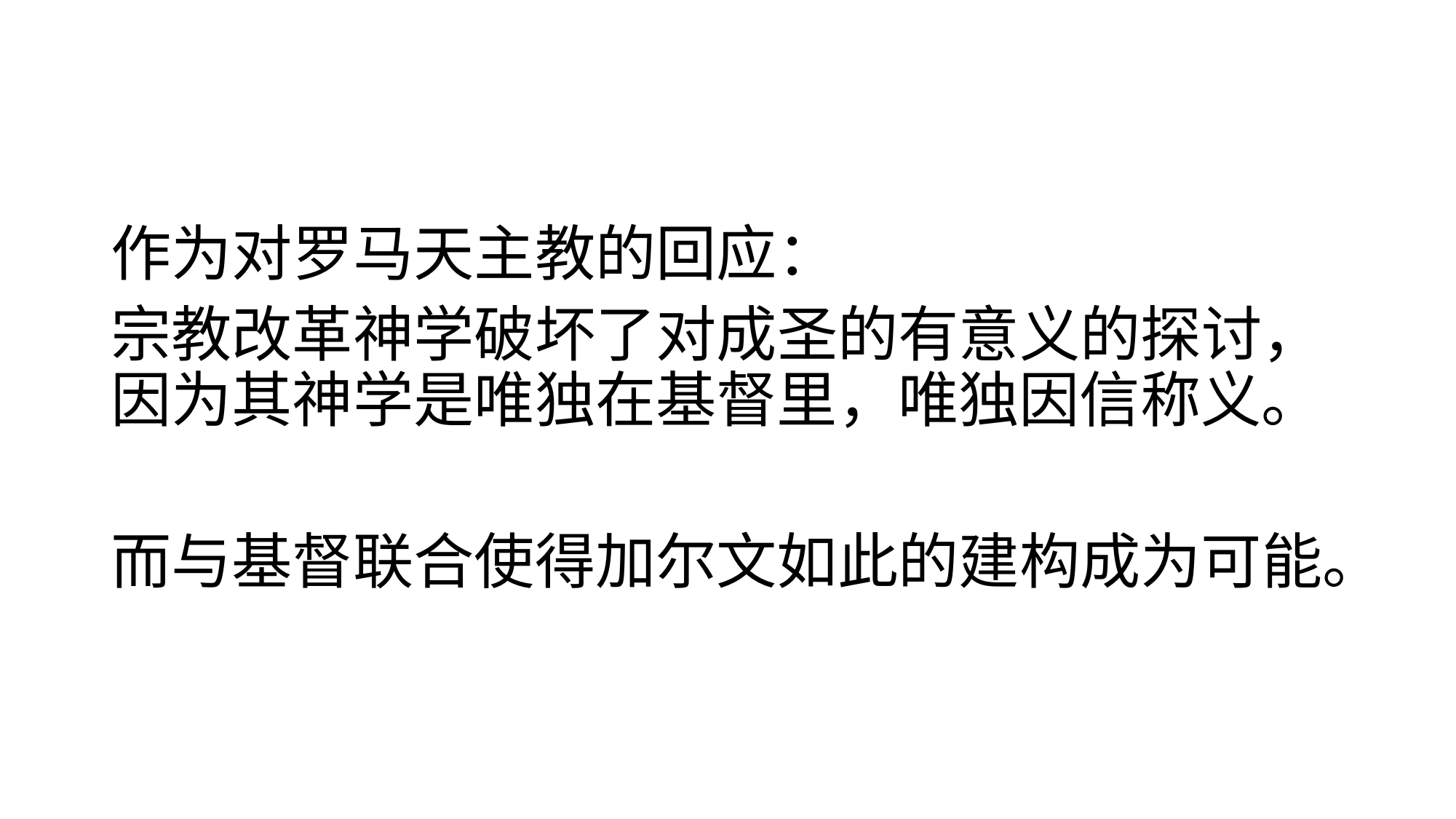

#
作为对罗马天主教的回应：
宗教改革神学破坏了对成圣的有意义的探讨，因为其神学是唯独在基督里，唯独因信称义。

而与基督联合使得加尔文如此的建构成为可能。